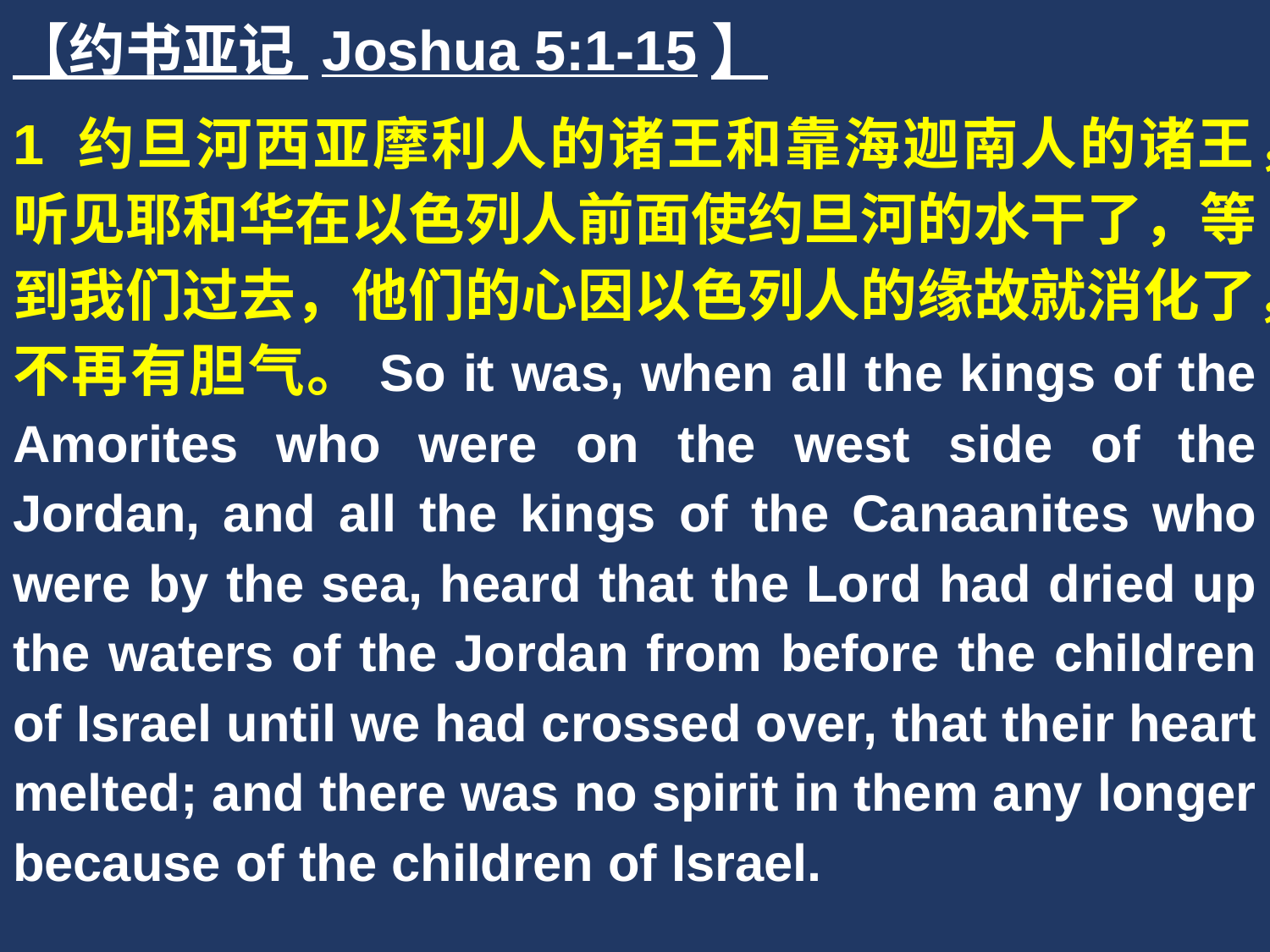

【约书亚记 Joshua 5:1-15】
1 约旦河西亚摩利人的诸王和靠海迦南人的诸王，听见耶和华在以色列人前面使约旦河的水干了，等到我们过去，他们的心因以色列人的缘故就消化了，不再有胆气。So it was, when all the kings of the Amorites who were on the west side of the Jordan, and all the kings of the Canaanites who were by the sea, heard that the Lord had dried up the waters of the Jordan from before the children of Israel until we had crossed over, that their heart melted; and there was no spirit in them any longer because of the children of Israel.